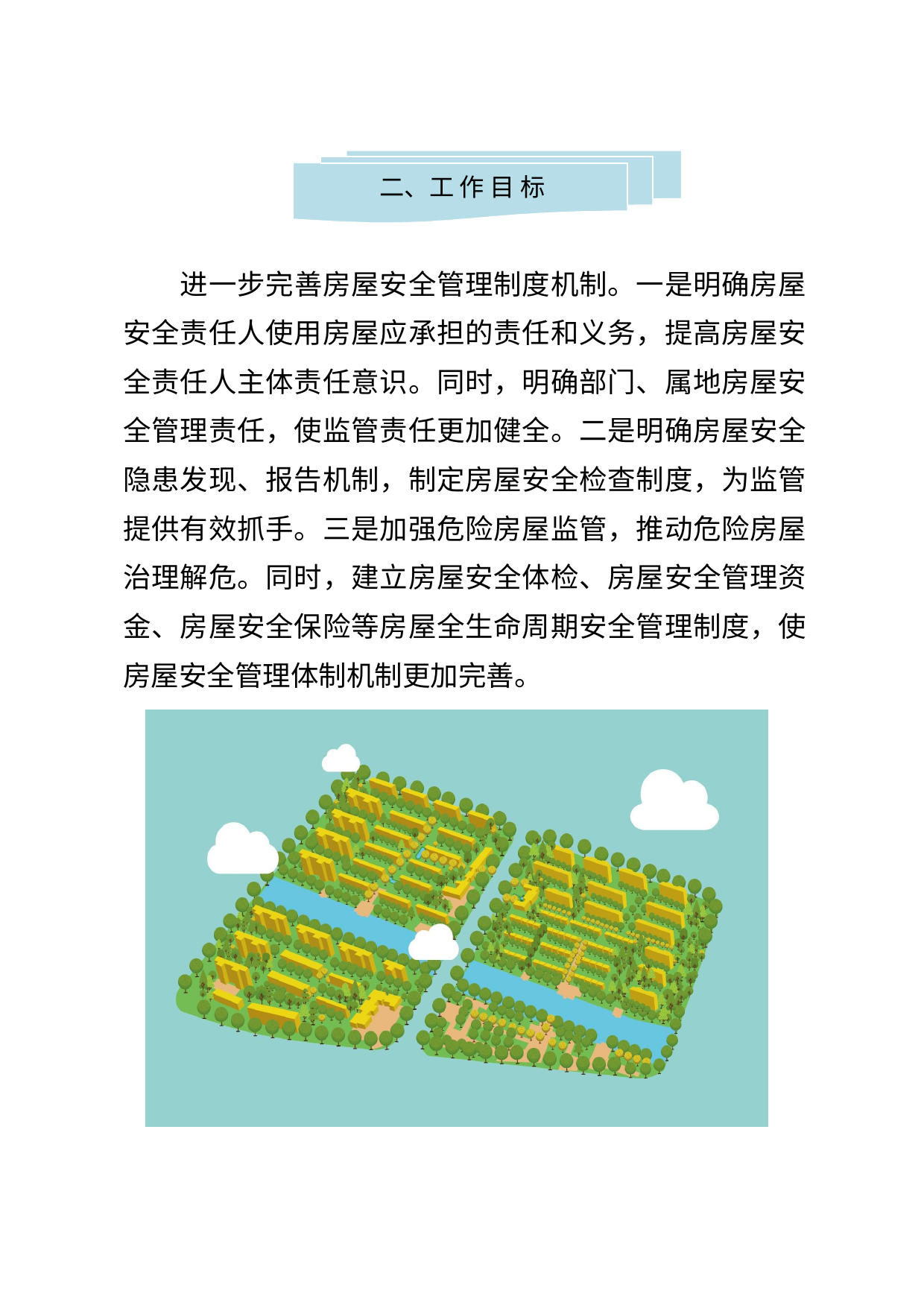

二、工 作 目 标

进一步完善房屋安全管理制度机制。一是明确房屋安全责任人使用房屋应承担的责任和义务，提高房屋安全责任人主体责任意识。同时，明确部门、属地房屋安全管理责任，使监管责任更加健全。二是明确房屋安全隐患发现、报告机制，制定房屋安全检查制度，为监管提供有效抓手。三是加强危险房屋监管，推动危险房屋治理解危。同时，建立房屋安全体检、房屋安全管理资金、房屋安全保险等房屋全生命周期安全管理制度，使房屋安全管理体制机制更加完善。